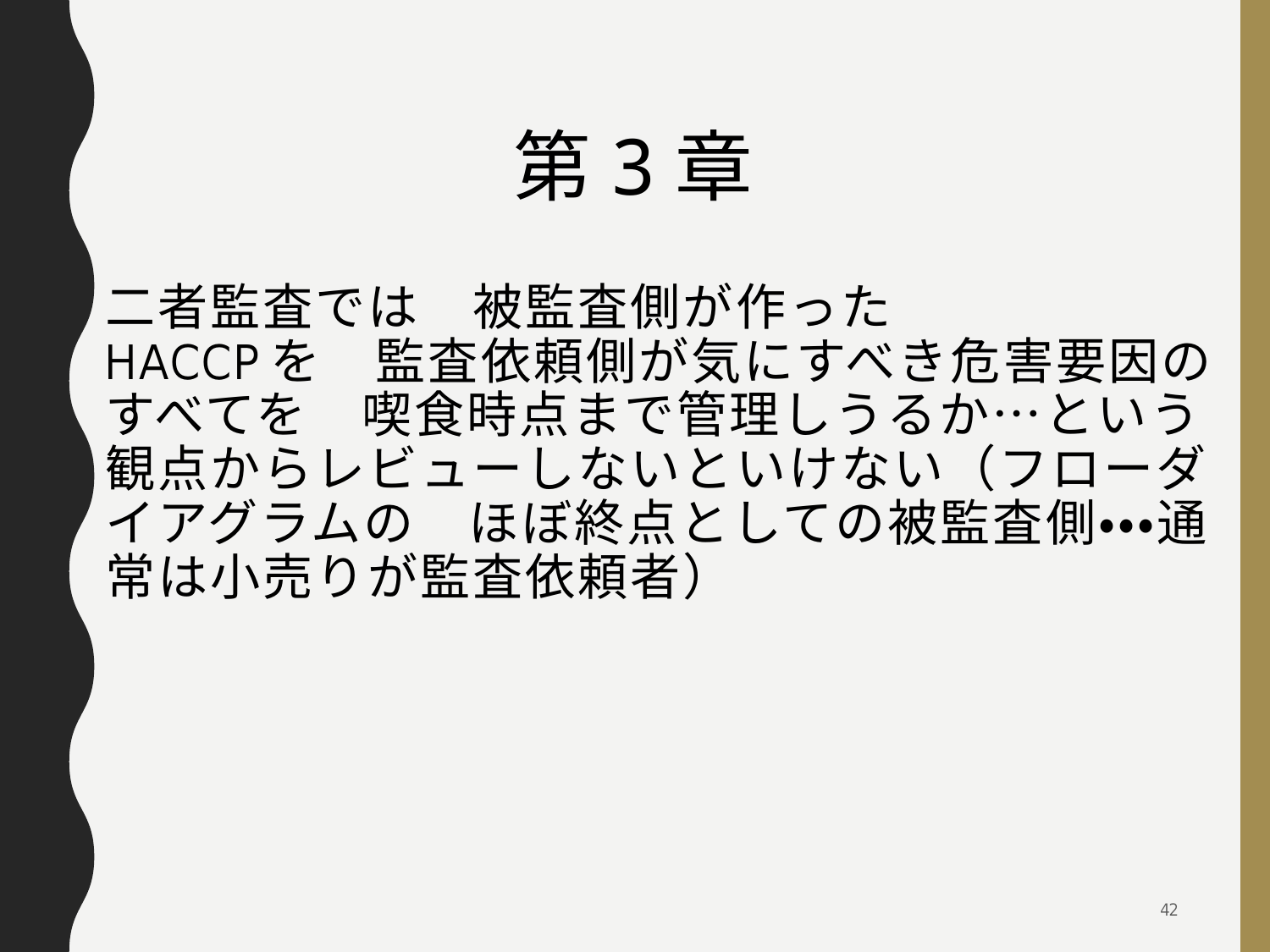

第3章
# 二者監査では　被監査側が作った HACCPを　監査依頼側が気にすべき危害要因のすべてを　喫食時点まで管理しうるか…という観点からレビューしないといけない（フローダイアグラムの　ほぼ終点としての被監査側・・・通常は小売りが監査依頼者）
42